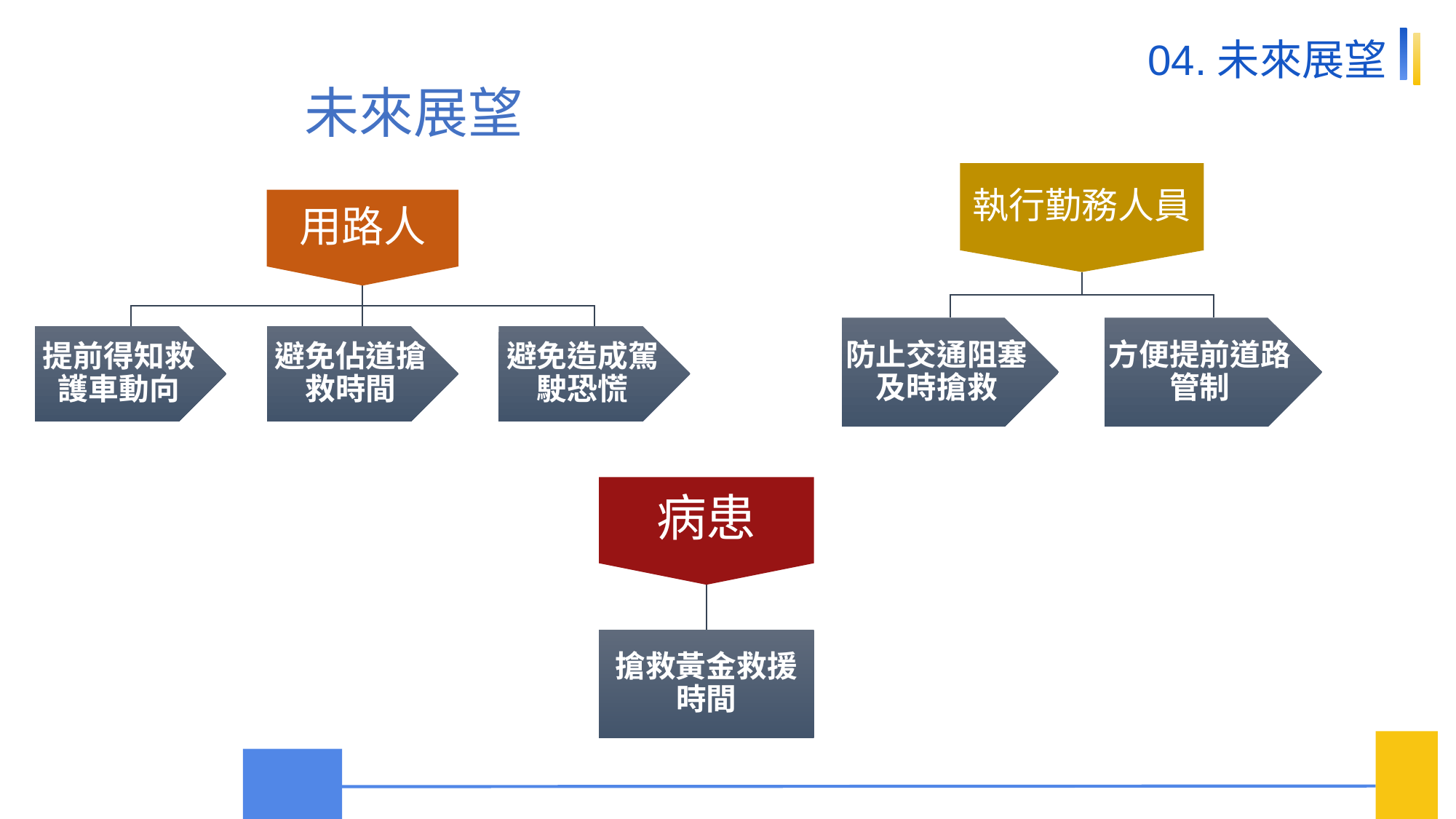

04.未來展望

未來展望
用路人
提前得知救護車動向
避免佔道搶救時間
避免造成駕駛恐慌
執行勤務人員
防止交通阻塞及時搶救
方便提前道路管制
病患
搶救黃金救援時間